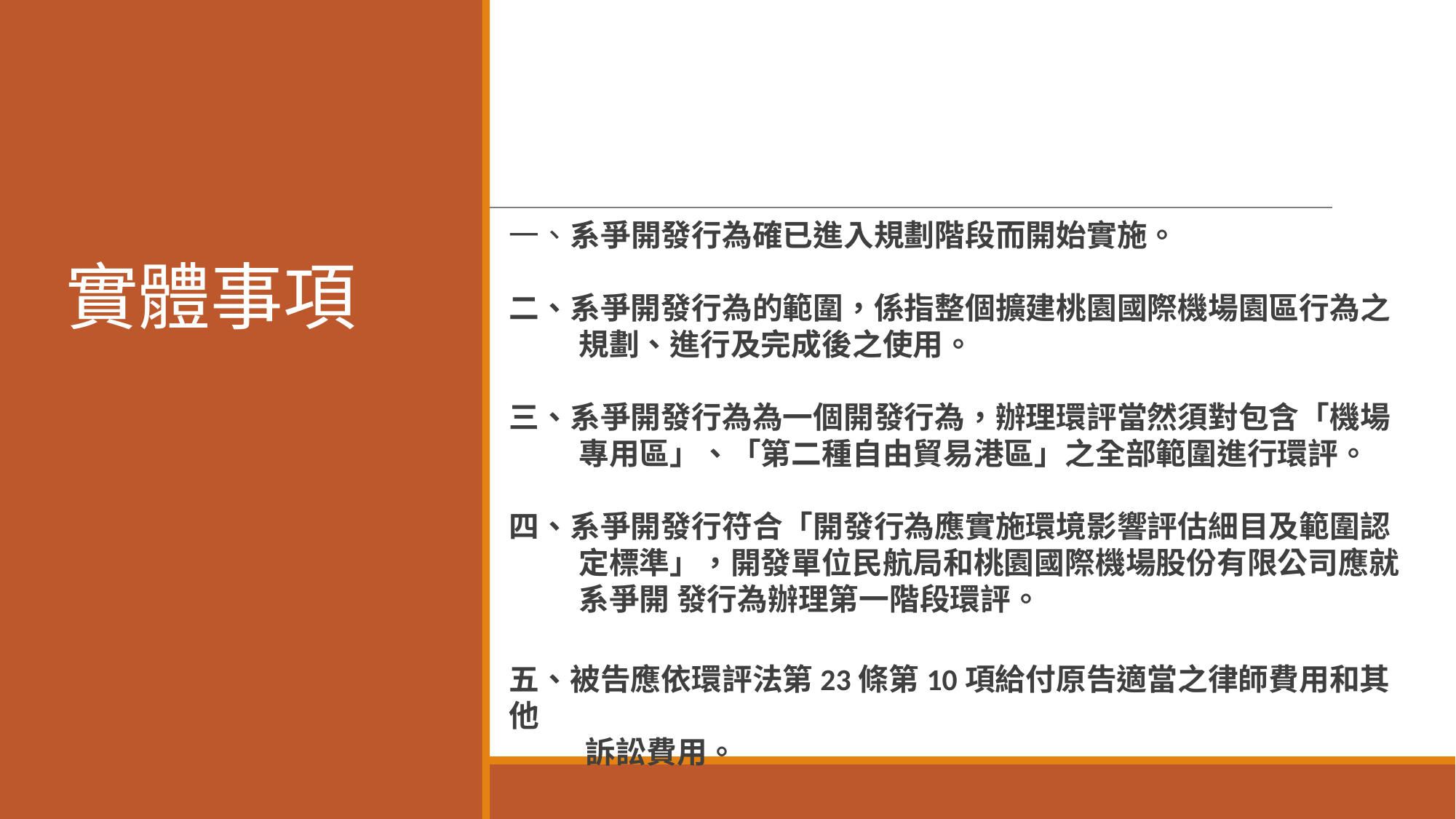

# 實體事項

一、系爭開發行為確已進入規劃階段而開始實施。

二、系爭開發行為的範圍，係指整個擴建桃園國際機場園區行為之
         規劃、進行及完成後之使用。

三、系爭開發行為為一個開發行為，辦理環評當然須對包含「機場
         專用區」、「第二種自由貿易港區」之全部範圍進行環評。

四、系爭開發行符合「開發行為應實施環境影響評估細目及範圍認
         定標準」，開發單位民航局和桃園國際機場股份有限公司應就
         系爭開 發行為辦理第一階段環評。

五、被告應依環評法第23條第10項給付原告適當之律師費用和其他
          訴訟費用。